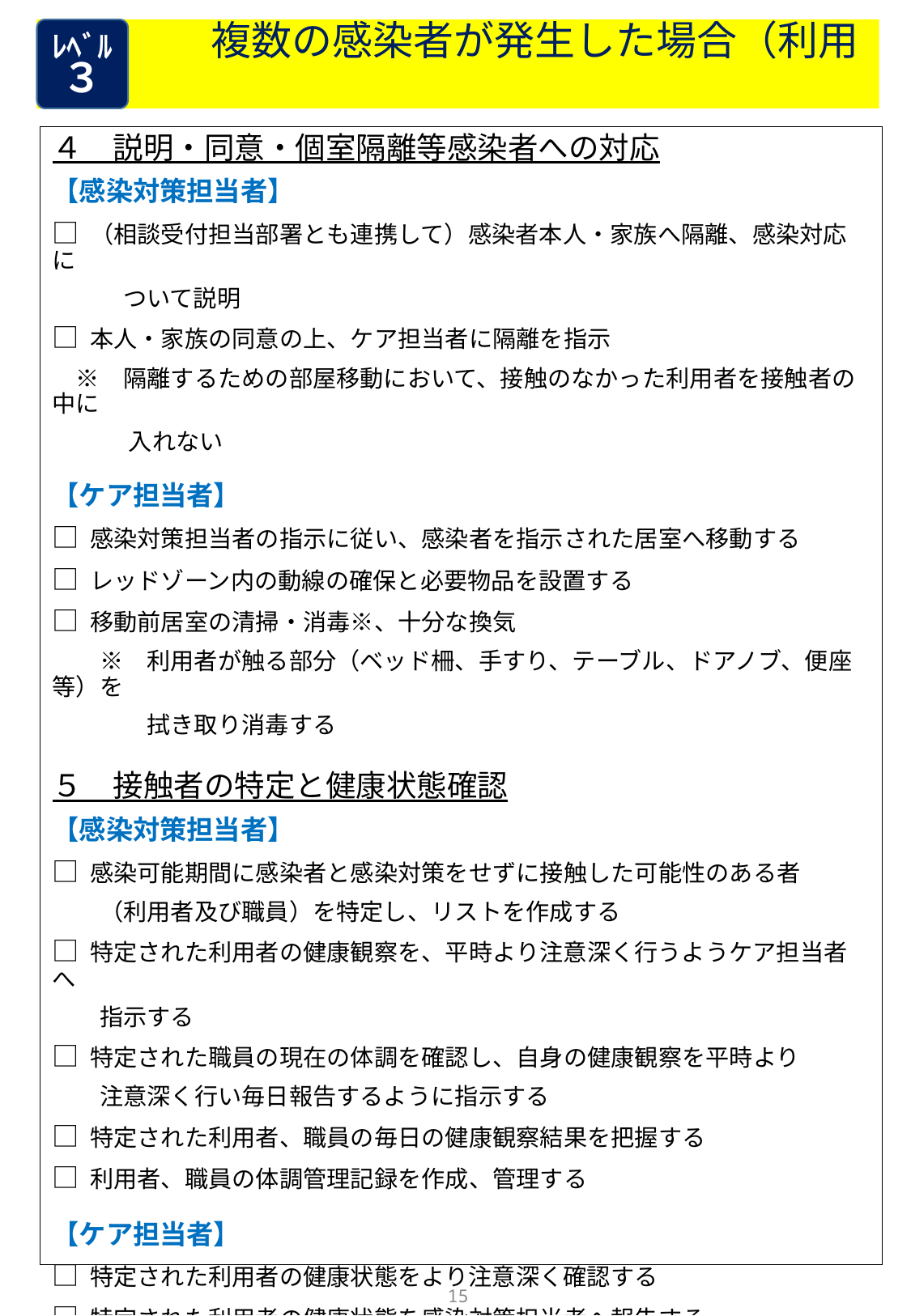

複数の感染者が発生した場合（利用者）
ﾚﾍﾞﾙ
３
４　説明・同意・個室隔離等感染者への対応
【感染対策担当者】
□ （相談受付担当部署とも連携して）感染者本人・家族へ隔離、感染対応に
　　　ついて説明
□ 本人・家族の同意の上、ケア担当者に隔離を指示
　※　隔離するための部屋移動において、接触のなかった利用者を接触者の中に
　　　 入れない

【ケア担当者】
□ 感染対策担当者の指示に従い、感染者を指示された居室へ移動する
□ レッドゾーン内の動線の確保と必要物品を設置する
□ 移動前居室の清掃・消毒※、十分な換気
　　※　利用者が触る部分（ベッド柵、手すり、テーブル、ドアノブ、便座等）を
　　　　拭き取り消毒する

５　接触者の特定と健康状態確認
【感染対策担当者】
□ 感染可能期間に感染者と感染対策をせずに接触した可能性のある者
　　（利用者及び職員）を特定し、リストを作成する
□ 特定された利用者の健康観察を、平時より注意深く行うようケア担当者へ
　　指示する
□ 特定された職員の現在の体調を確認し、自身の健康観察を平時より
　　注意深く行い毎日報告するように指示する
□ 特定された利用者、職員の毎日の健康観察結果を把握する
□ 利用者、職員の体調管理記録を作成、管理する

【ケア担当者】
□ 特定された利用者の健康状態をより注意深く確認する
□ 特定された利用者の健康状態を感染対策担当者へ報告する
15